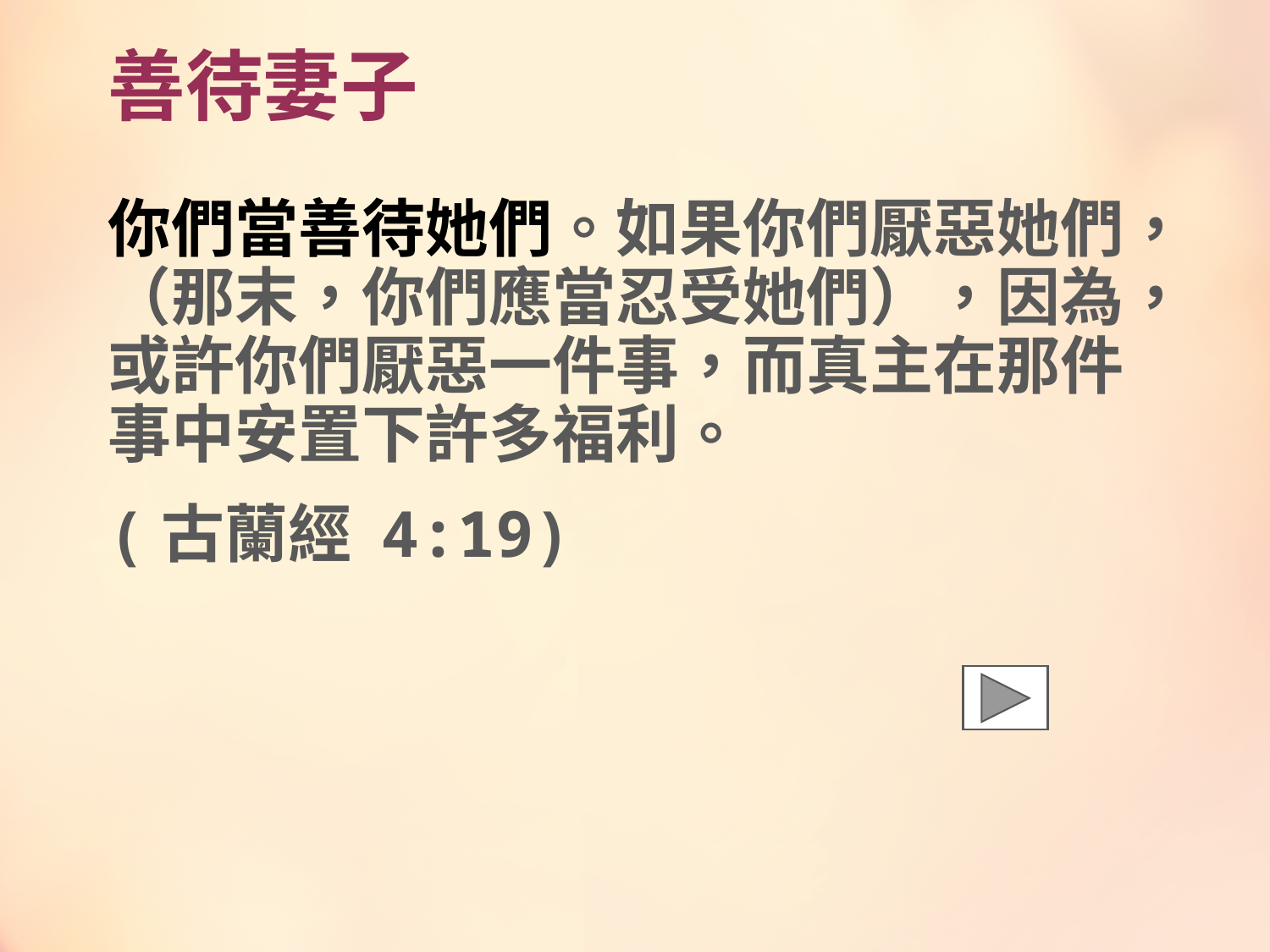

# 善待妻子
你們當善待她們。如果你們厭惡她們，（那末，你們應當忍受她們），因為，或許你們厭惡一件事，而真主在那件事中安置下許多福利。
(古蘭經 4:19)